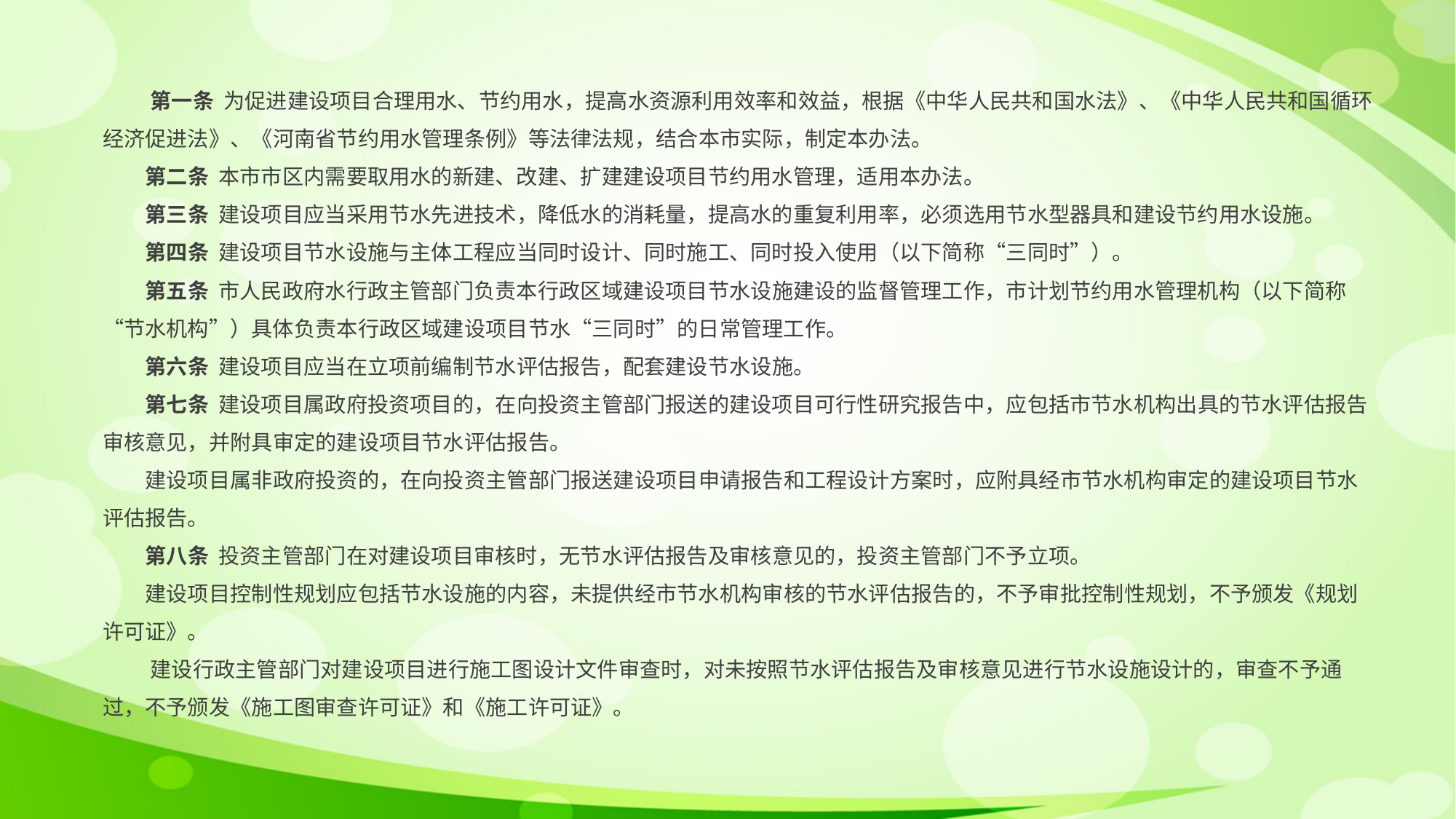

第一条  为促进建设项目合理用水、节约用水，提高水资源利用效率和效益，根据《中华人民共和国水法》、《中华人民共和国循环经济促进法》、《河南省节约用水管理条例》等法律法规，结合本市实际，制定本办法。
　　第二条  本市市区内需要取用水的新建、改建、扩建建设项目节约用水管理，适用本办法。
　　第三条  建设项目应当采用节水先进技术，降低水的消耗量，提高水的重复利用率，必须选用节水型器具和建设节约用水设施。
　　第四条  建设项目节水设施与主体工程应当同时设计、同时施工、同时投入使用（以下简称“三同时”）。
　　第五条  市人民政府水行政主管部门负责本行政区域建设项目节水设施建设的监督管理工作，市计划节约用水管理机构（以下简称“节水机构”）具体负责本行政区域建设项目节水“三同时”的日常管理工作。
　　第六条  建设项目应当在立项前编制节水评估报告，配套建设节水设施。
　　第七条  建设项目属政府投资项目的，在向投资主管部门报送的建设项目可行性研究报告中，应包括市节水机构出具的节水评估报告审核意见，并附具审定的建设项目节水评估报告。
　　建设项目属非政府投资的，在向投资主管部门报送建设项目申请报告和工程设计方案时，应附具经市节水机构审定的建设项目节水评估报告。
　　第八条  投资主管部门在对建设项目审核时，无节水评估报告及审核意见的，投资主管部门不予立项。
　　建设项目控制性规划应包括节水设施的内容，未提供经市节水机构审核的节水评估报告的，不予审批控制性规划，不予颁发《规划许可证》。
建设行政主管部门对建设项目进行施工图设计文件审查时，对未按照节水评估报告及审核意见进行节水设施设计的，审查不予通过，不予颁发《施工图审查许可证》和《施工许可证》。